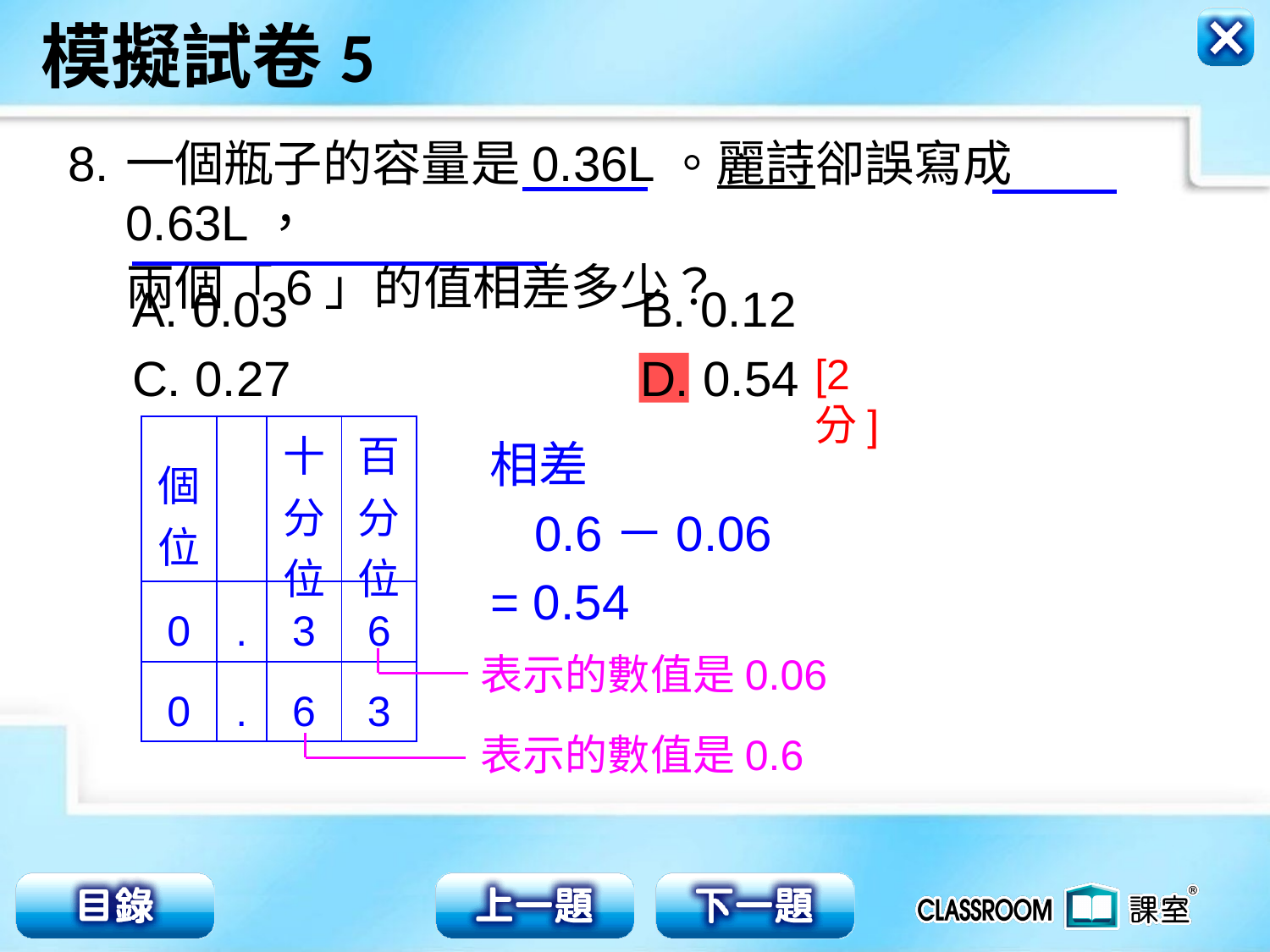

8.
一個瓶子的容量是0.36L。麗詩卻誤寫成0.63L，
兩個「6」的值相差多少？
A. 0.03			B. 0.12
C. 0.27			D. 0.54
[2分]

| 個位 |  | 十分位 | 百分位 |
| --- | --- | --- | --- |
| 0 | . | 3 | 6 |
| 0 | . | 6 | 3 |
相差
0.6－0.06
= 0.54
表示的數值是0.06
表示的數值是0.6